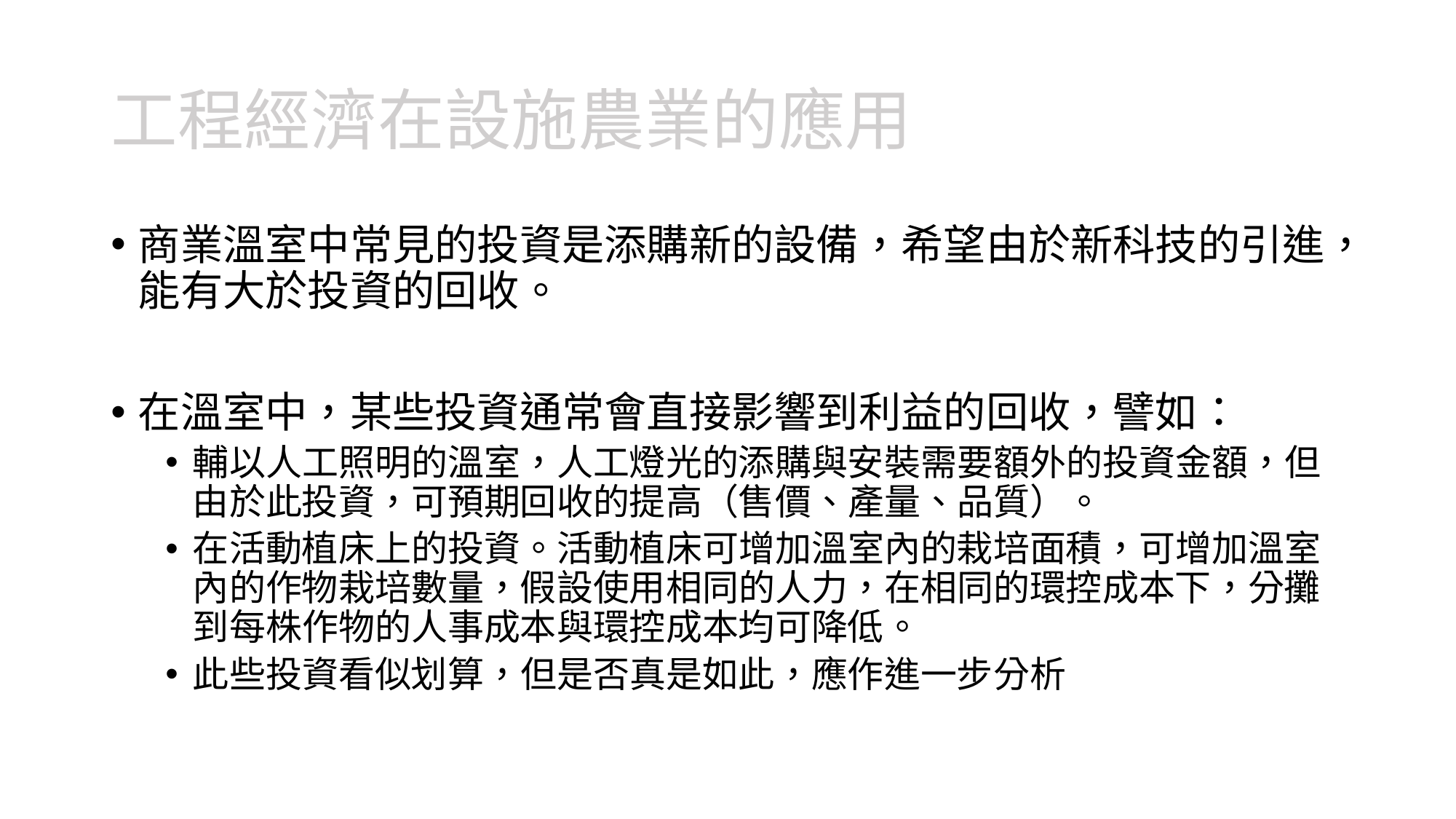

# 工程經濟在設施農業的應用
商業溫室中常見的投資是添購新的設備，希望由於新科技的引進，能有大於投資的回收。

在溫室中，某些投資通常會直接影響到利益的回收，譬如：
輔以人工照明的溫室，人工燈光的添購與安裝需要額外的投資金額，但由於此投資，可預期回收的提高（售價、產量、品質）。
在活動植床上的投資。活動植床可增加溫室內的栽培面積，可增加溫室內的作物栽培數量，假設使用相同的人力，在相同的環控成本下，分攤到每株作物的人事成本與環控成本均可降低。
此些投資看似划算，但是否真是如此，應作進一步分析